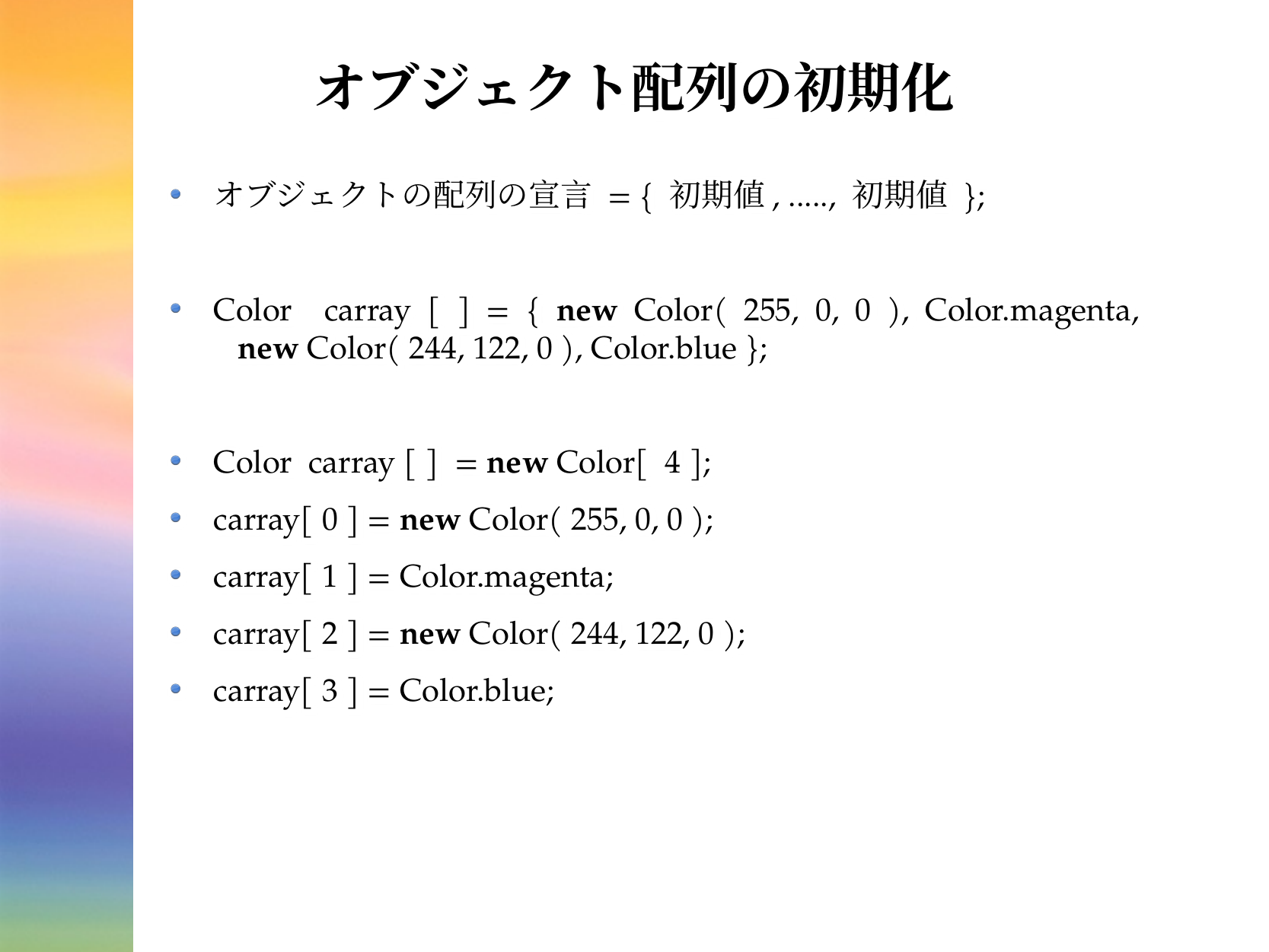

# オブジェクト配列の初期化
オブジェクトの配列の宣言 = { 初期値, ....., 初期値 };

Color  carray [ ] = { new Color( 255, 0, 0 ), Color.magenta,
   new Color( 244, 122, 0 ), Color.blue };

Color  carray [ ]  = new Color[  4 ];
carray[ 0 ] = new Color( 255, 0, 0 );
carray[ 1 ] = Color.magenta;
carray[ 2 ] = new Color( 244, 122, 0 );
carray[ 3 ] = Color.blue;